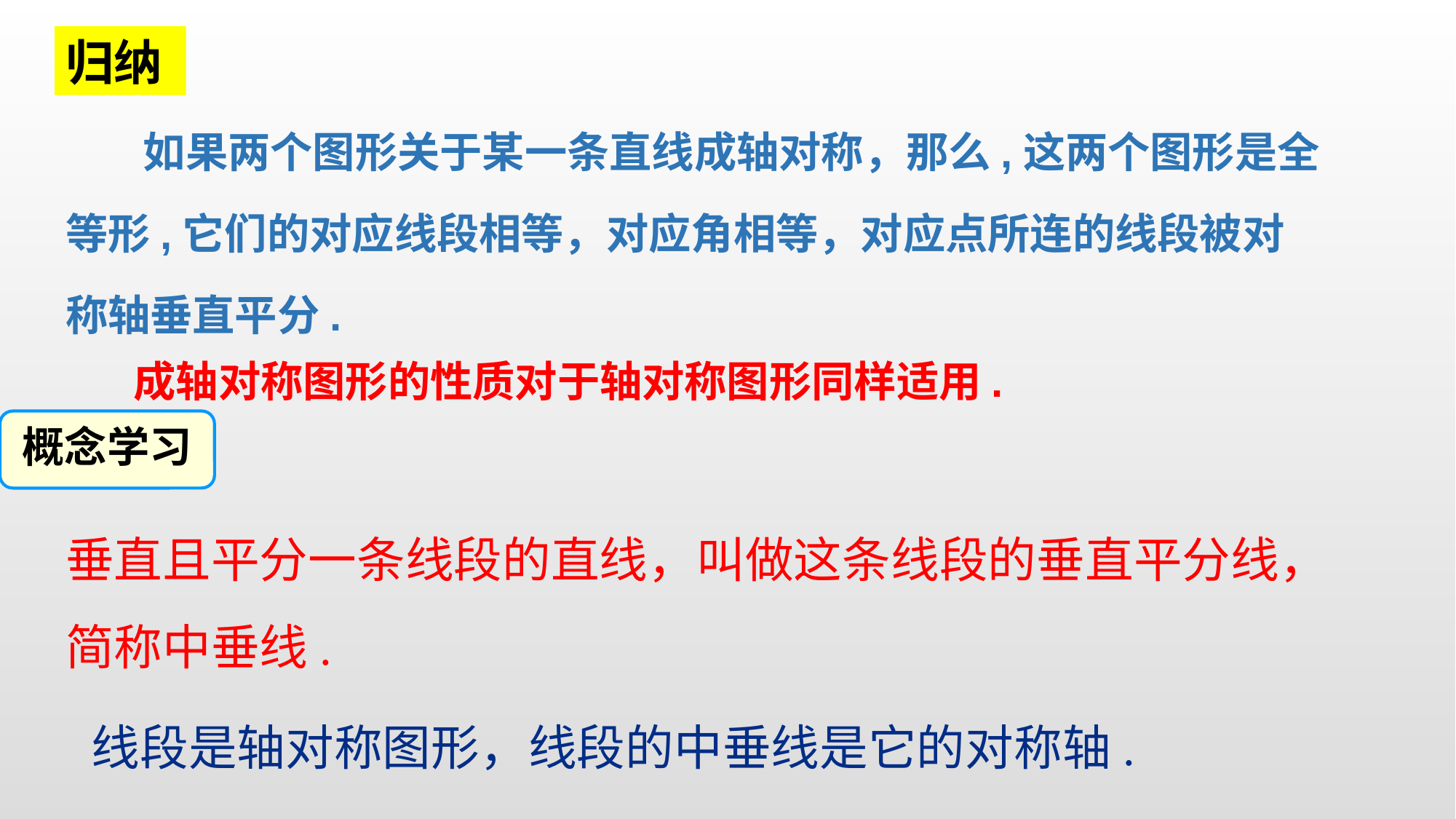

归纳
       如果两个图形关于某一条直线成轴对称，那么,这两个图形是全等形,它们的对应线段相等，对应角相等，对应点所连的线段被对称轴垂直平分.
      成轴对称图形的性质对于轴对称图形同样适用.
概念学习
垂直且平分一条线段的直线，叫做这条线段的垂直平分线，简称中垂线.
线段是轴对称图形，线段的中垂线是它的对称轴.